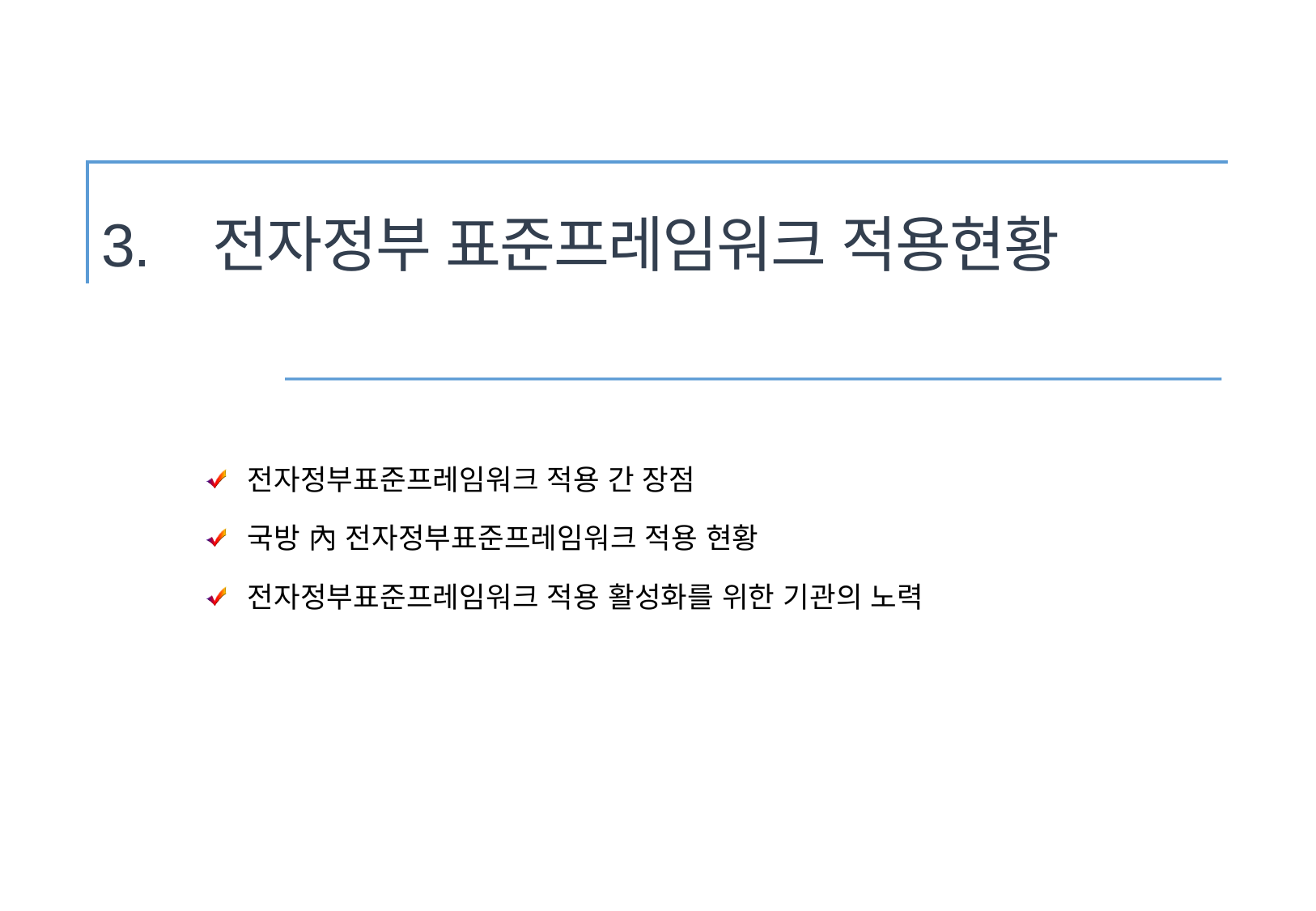

# 3.   전자정부 표준프레임워크 적용현황
전자정부표준프레임워크 적용 간 장점
국방 內 전자정부표준프레임워크 적용 현황
전자정부표준프레임워크 적용 활성화를 위한 기관의 노력